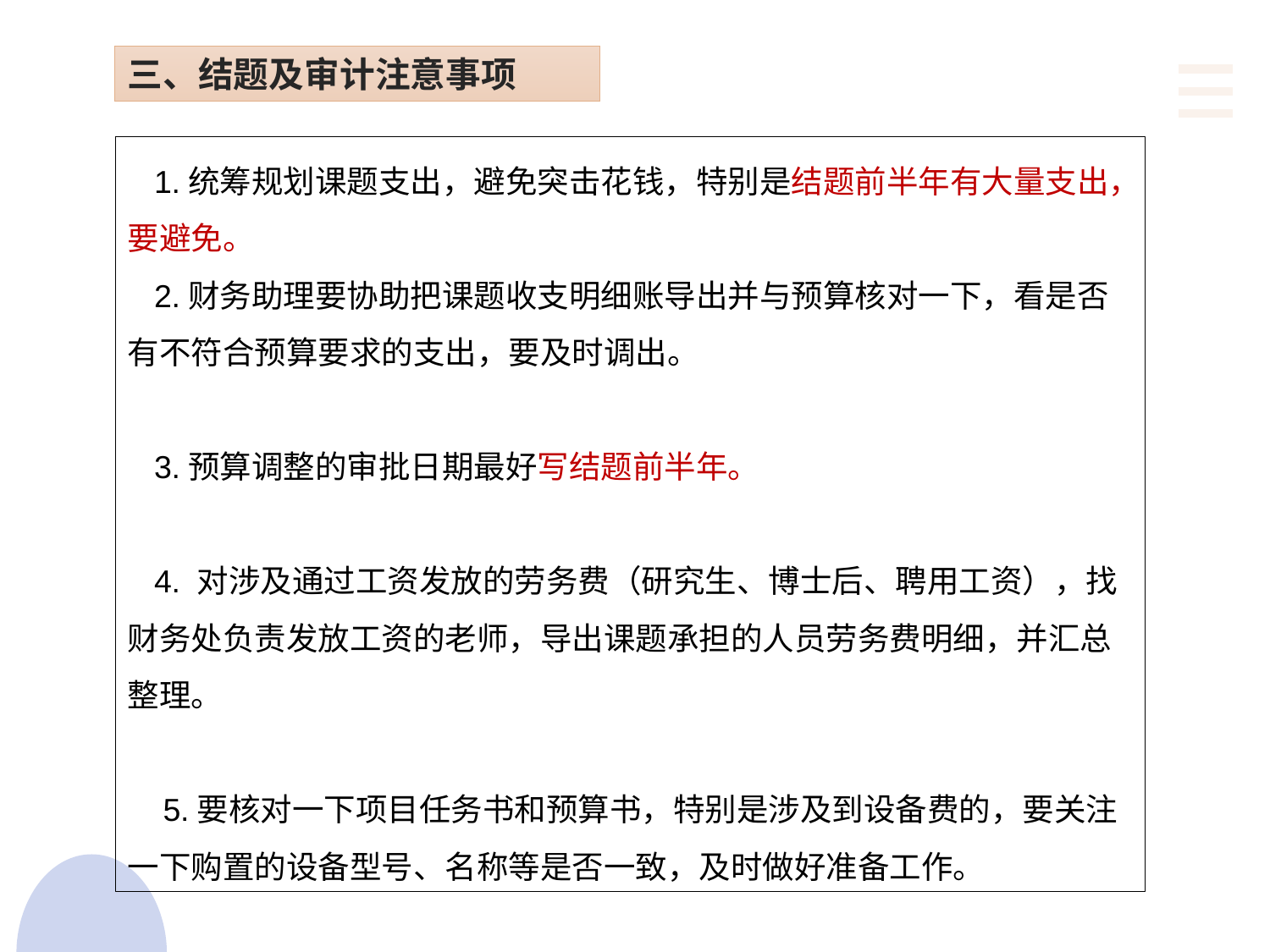

三、结题及审计注意事项
   1.统筹规划课题支出，避免突击花钱，特别是结题前半年有大量支出，要避免。
   2.财务助理要协助把课题收支明细账导出并与预算核对一下，看是否有不符合预算要求的支出，要及时调出。

   3.预算调整的审批日期最好写结题前半年。

   4. 对涉及通过工资发放的劳务费（研究生、博士后、聘用工资），找财务处负责发放工资的老师，导出课题承担的人员劳务费明细，并汇总整理。

    5.要核对一下项目任务书和预算书，特别是涉及到设备费的，要关注一下购置的设备型号、名称等是否一致，及时做好准备工作。